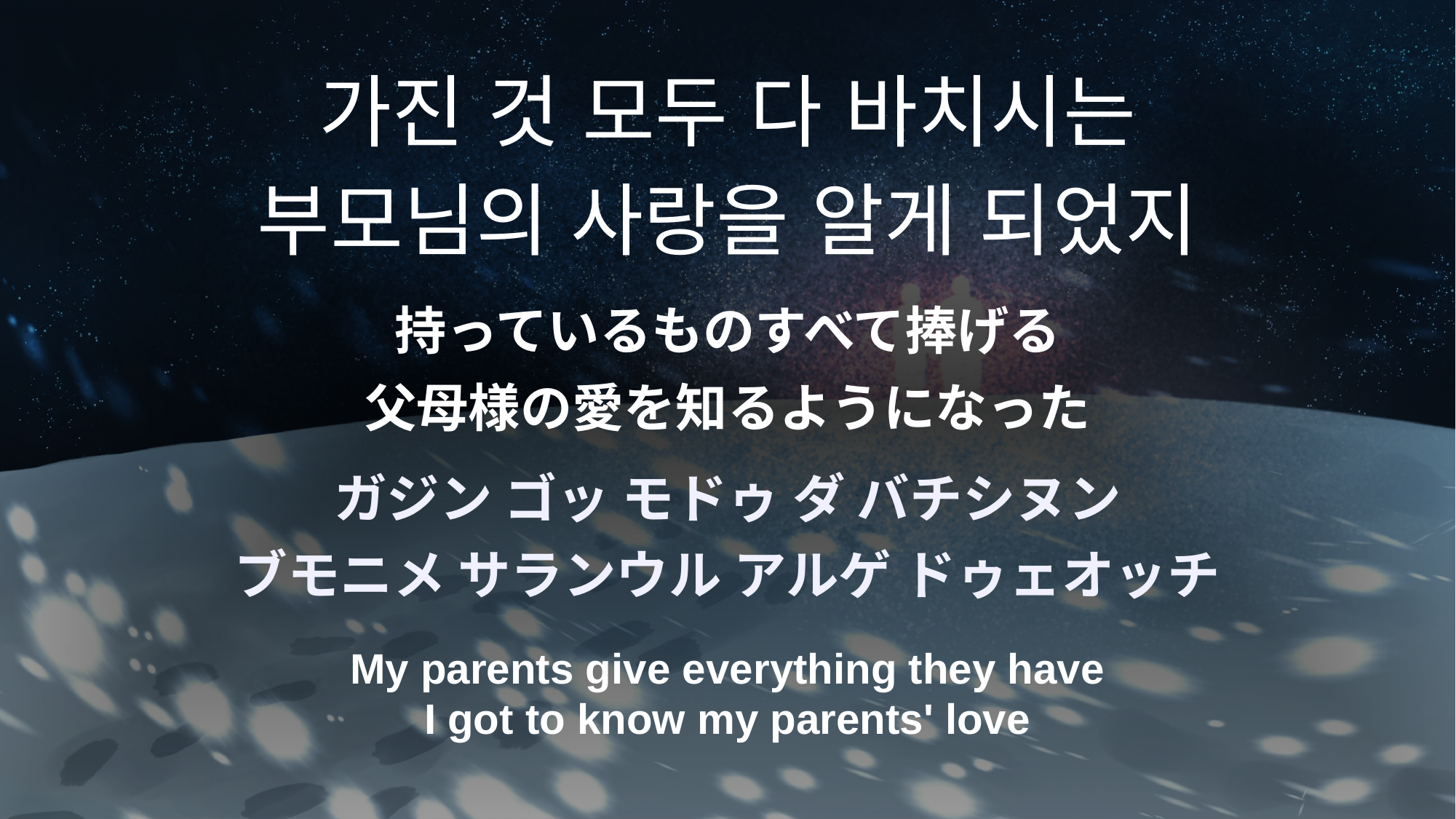

가진 것 모두 다 바치시는
부모님의 사랑을 알게 되었지
持っているものすべて捧げる
父母様の愛を知るようになった
ガジン ゴッ モドゥ ダ バチシヌン
ブモニメ サランウル アルゲ ドゥェオッチ
My parents give everything they have
I got to know my parents' love